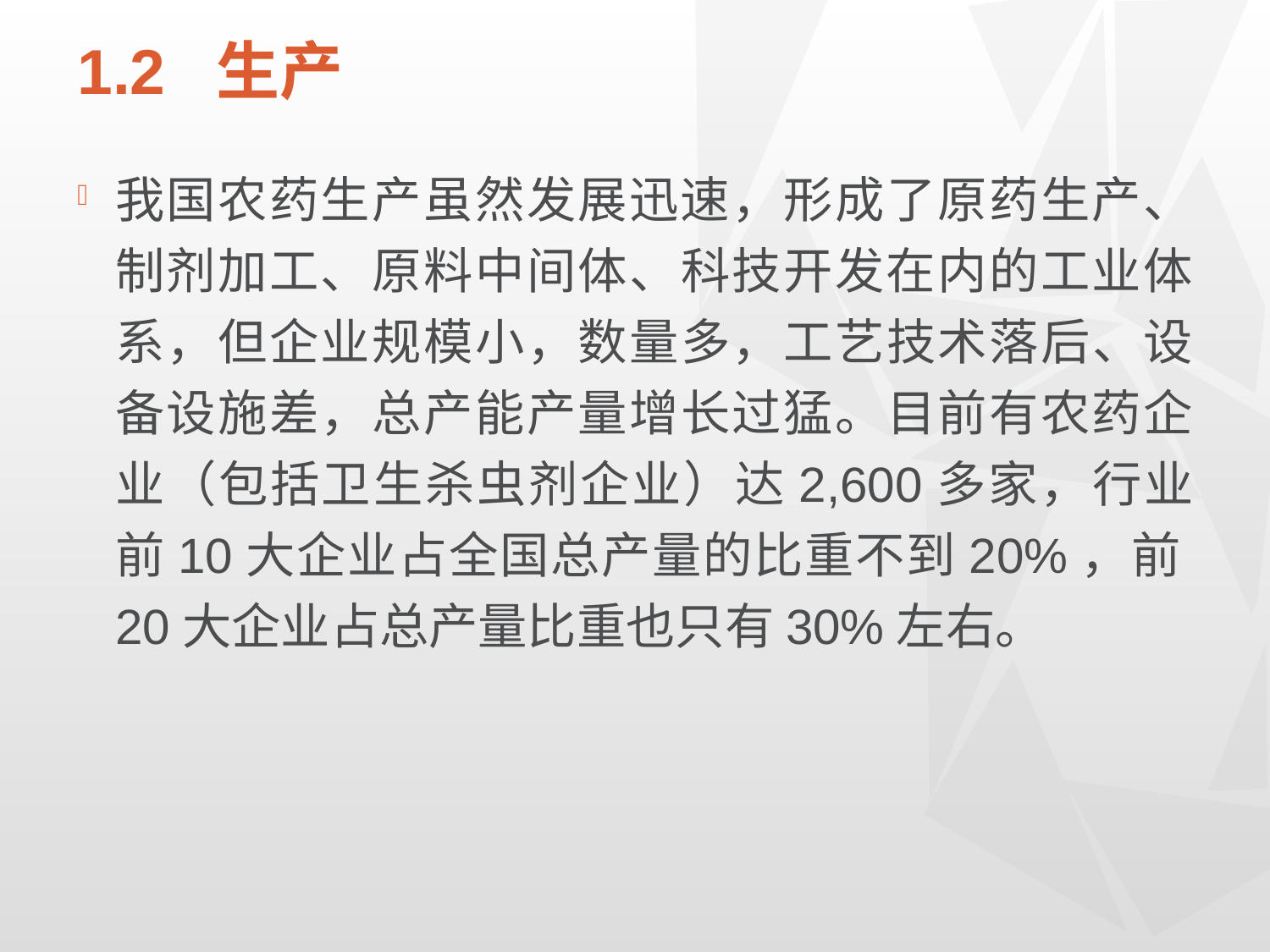

# 1.2  生产
我国农药生产虽然发展迅速，形成了原药生产、制剂加工、原料中间体、科技开发在内的工业体系，但企业规模小，数量多，工艺技术落后、设备设施差，总产能产量增长过猛。目前有农药企业（包括卫生杀虫剂企业）达2,600多家，行业前10大企业占全国总产量的比重不到20%，前20大企业占总产量比重也只有30%左右。